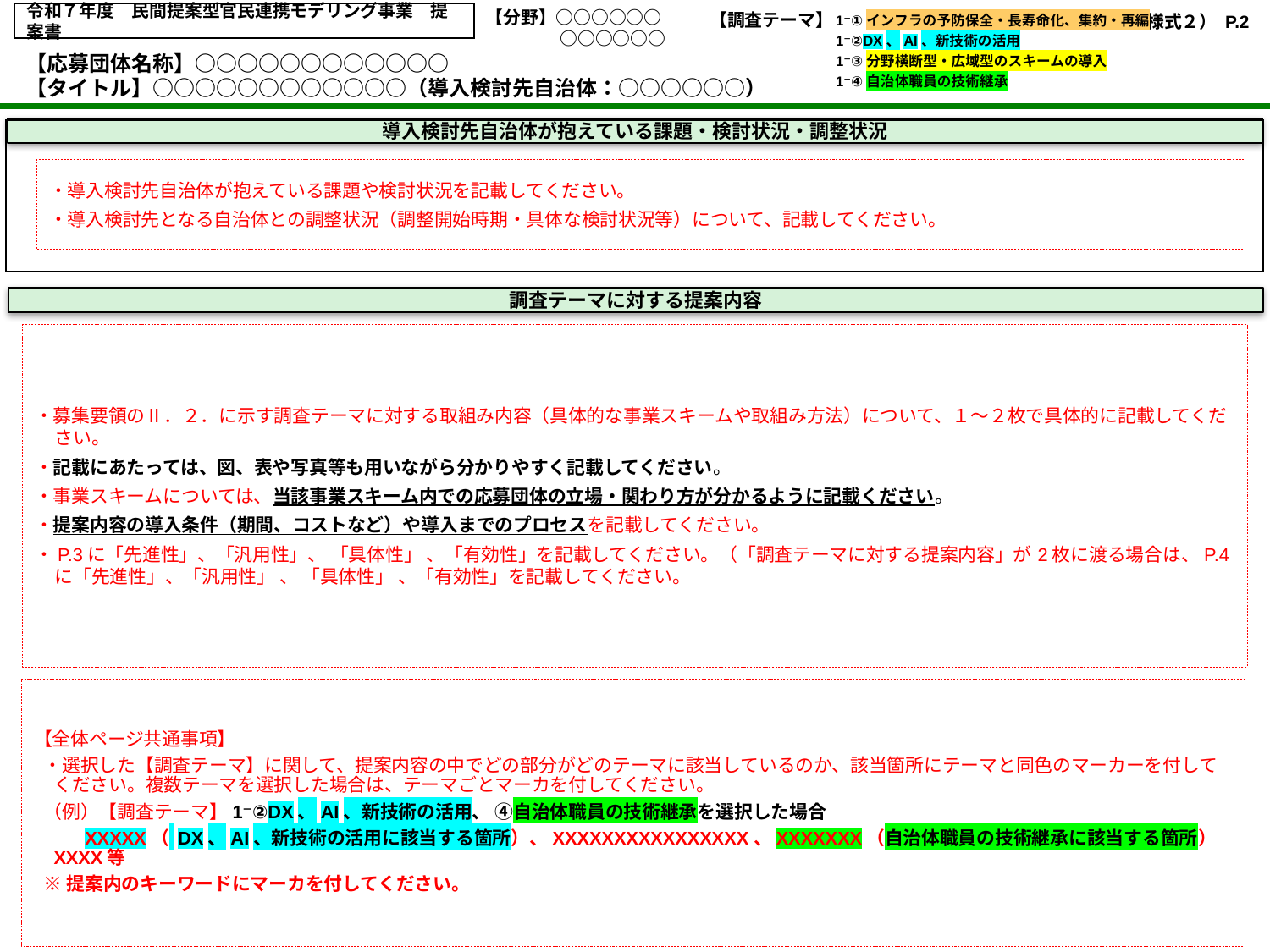

令和７年度　民間提案型官民連携モデリング事業　提案書
（様式２） P.2
【分野】○○○○○○
　　　　 ○○○○○○
２．スモールコンセッションの推進
# 【調査テーマ】
1⁻①インフラの予防保全・長寿命化、集約・再編
1⁻②DX、AI、新技術の活用
1⁻③分野横断型・広域型のスキームの導入
1⁻④自治体職員の技術継承
2⁻①バンドリング（複数施設を一括して事業化）
2⁻②新たな資金調達手法の活用
【応募団体名称】○○○○○○○○○○○○
【タイトル】○○○○○○○○○○○○（導入検討先自治体：○○○○○○）
３．グリーン社会の実現
3⁻①新技術の活用
3⁻②官と民の共働
導入検討先自治体が抱えている課題・検討状況・調整状況

・導入検討先自治体が抱えている課題や検討状況を記載してください。
・導入検討先となる自治体との調整状況（調整開始時期・具体な検討状況等）について、記載してください。
調査テーマに対する提案内容
・募集要領のⅡ．２．に示す調査テーマに対する取組み内容（具体的な事業スキームや取組み方法）について、１～２枚で具体的に記載してください。
・記載にあたっては、図、表や写真等も用いながら分かりやすく記載してください。
・事業スキームについては、当該事業スキーム内での応募団体の立場・関わり方が分かるように記載ください。
・提案内容の導入条件（期間、コストなど）や導入までのプロセスを記載してください。
・P.3に「先進性」、「汎用性」、 「具体性」 、「有効性」を記載してください。（「調査テーマに対する提案内容」が2枚に渡る場合は、P.4に「先進性」、「汎用性」 、 「具体性」 、「有効性」を記載してください。
【全体ページ共通事項】
・選択した【調査テーマ】に関して、提案内容の中でどの部分がどのテーマに該当しているのか、該当箇所にテーマと同色のマーカーを付してください。複数テーマを選択した場合は、テーマごとマーカを付してください。
（例）【調査テーマ】1⁻②DX、AI、新技術の活用、 ④自治体職員の技術継承を選択した場合
　　XXXXX（ DX、AI、新技術の活用に該当する箇所）、XXXXXXXXXXXXXXXX、XXXXXXX（自治体職員の技術継承に該当する箇所）XXXX等
※提案内のキーワードにマーカを付してください。